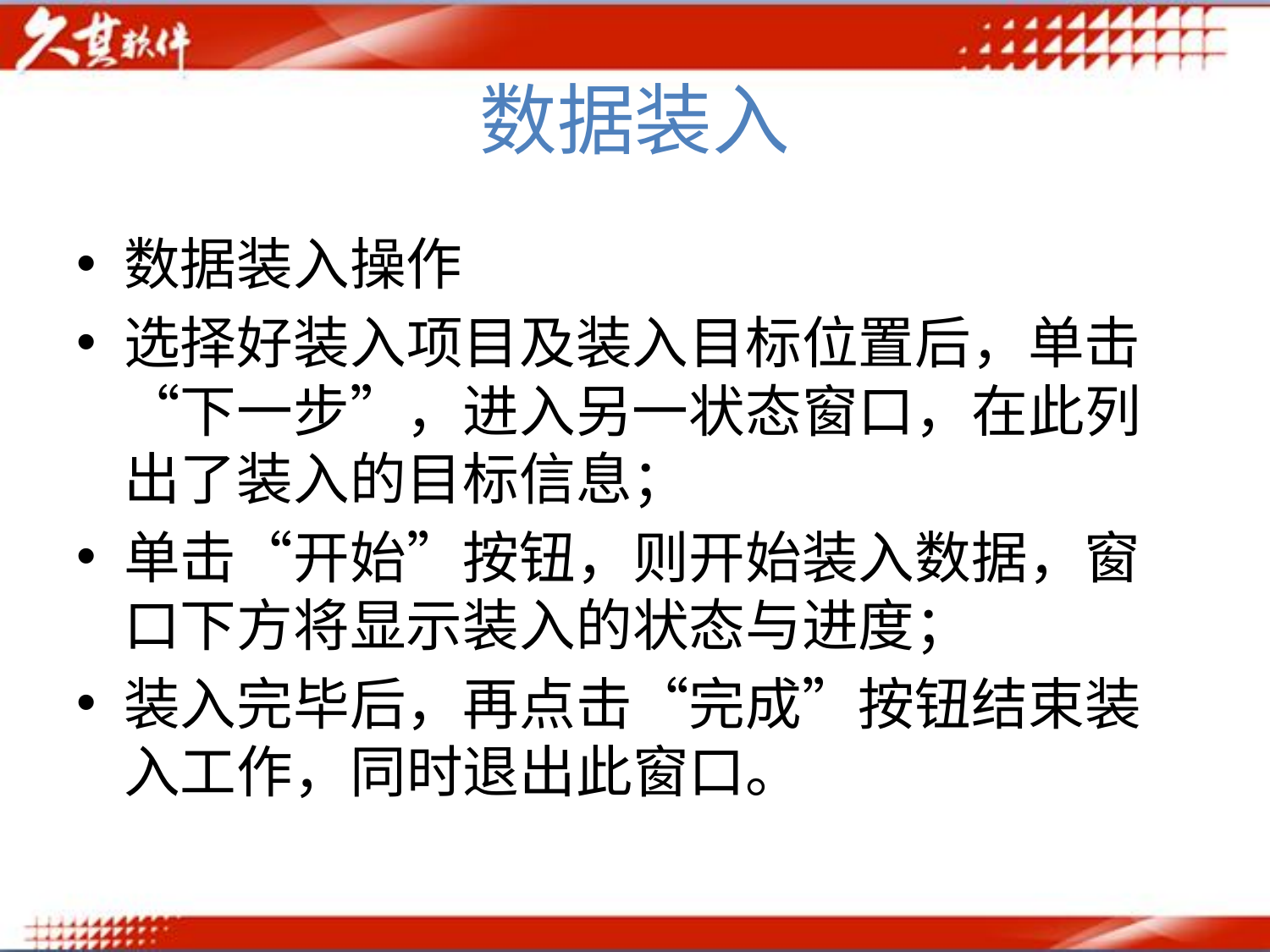

# 数据装入
数据装入操作
选择好装入项目及装入目标位置后，单击“下一步”，进入另一状态窗口，在此列出了装入的目标信息；
单击“开始”按钮，则开始装入数据，窗口下方将显示装入的状态与进度；
装入完毕后，再点击“完成”按钮结束装入工作，同时退出此窗口。